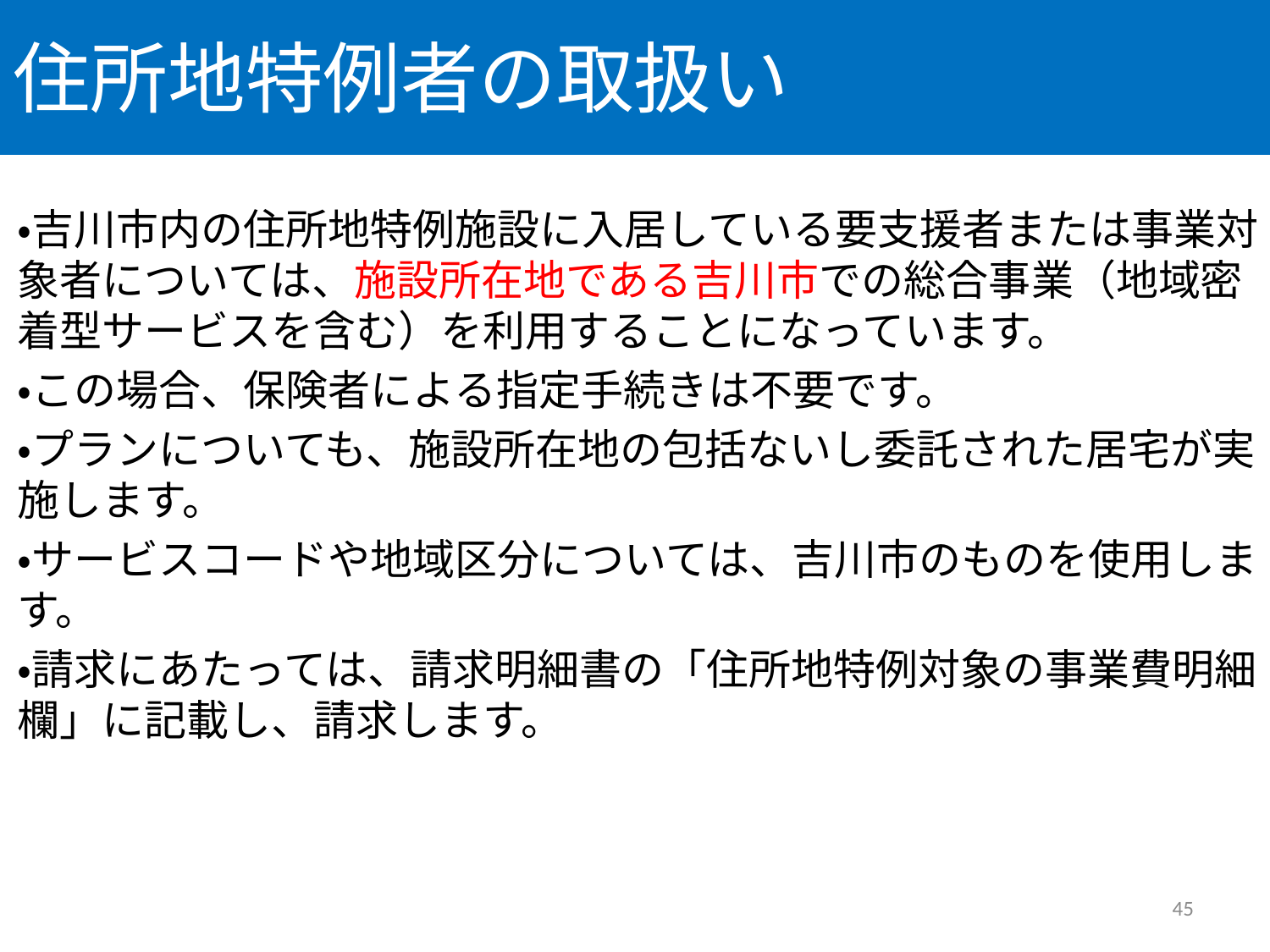

# 住所地特例者の取扱い
・吉川市内の住所地特例施設に入居している要支援者または事業対象者については、施設所在地である吉川市での総合事業（地域密着型サービスを含む）を利用することになっています。
・この場合、保険者による指定手続きは不要です。
・プランについても、施設所在地の包括ないし委託された居宅が実施します。
・サービスコードや地域区分については、吉川市のものを使用します。
・請求にあたっては、請求明細書の「住所地特例対象の事業費明細欄」に記載し、請求します。
45